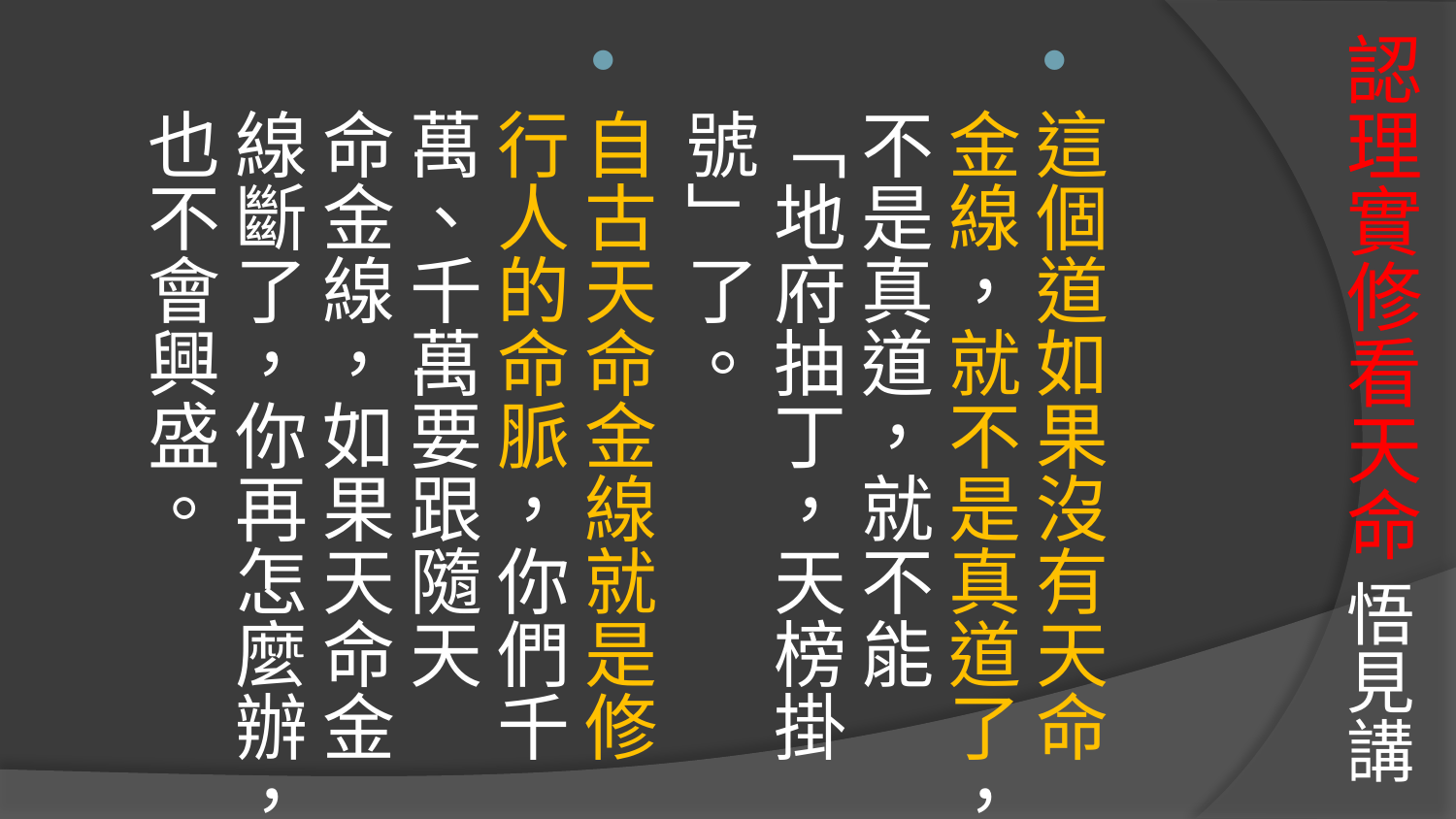

# 認理實修看天命 悟見講
這個道如果沒有天命金線，就不是真道了，不是真道，就不能「地府抽丁，天榜掛號」了。
自古天命金線就是修行人的命脈，你們千萬、千萬要跟隨天
命金線，如果天命金線斷了，你再怎麼辦，也不會興盛。